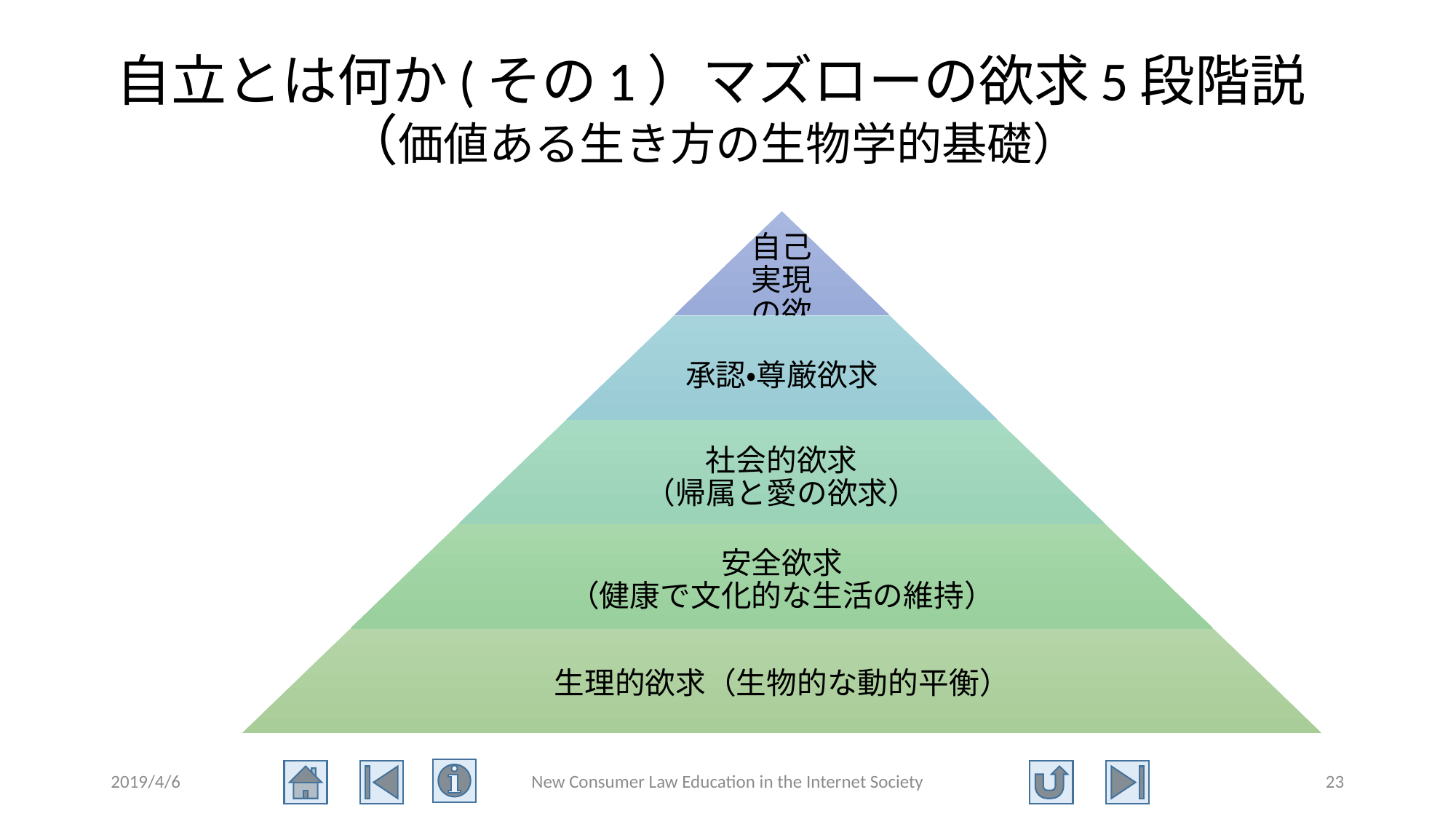

# 自立とは何か(その1）マズローの欲求5段階説 （価値ある生き方の生物学的基礎）
自己実現
の欲求
承認・尊厳欲求
社会的欲求
（帰属と愛の欲求）
安全欲求
（健康で文化的な生活の維持）
生理的欲求（生物的な動的平衡）
2019/4/6
New Consumer Law Education in the Internet Society
23